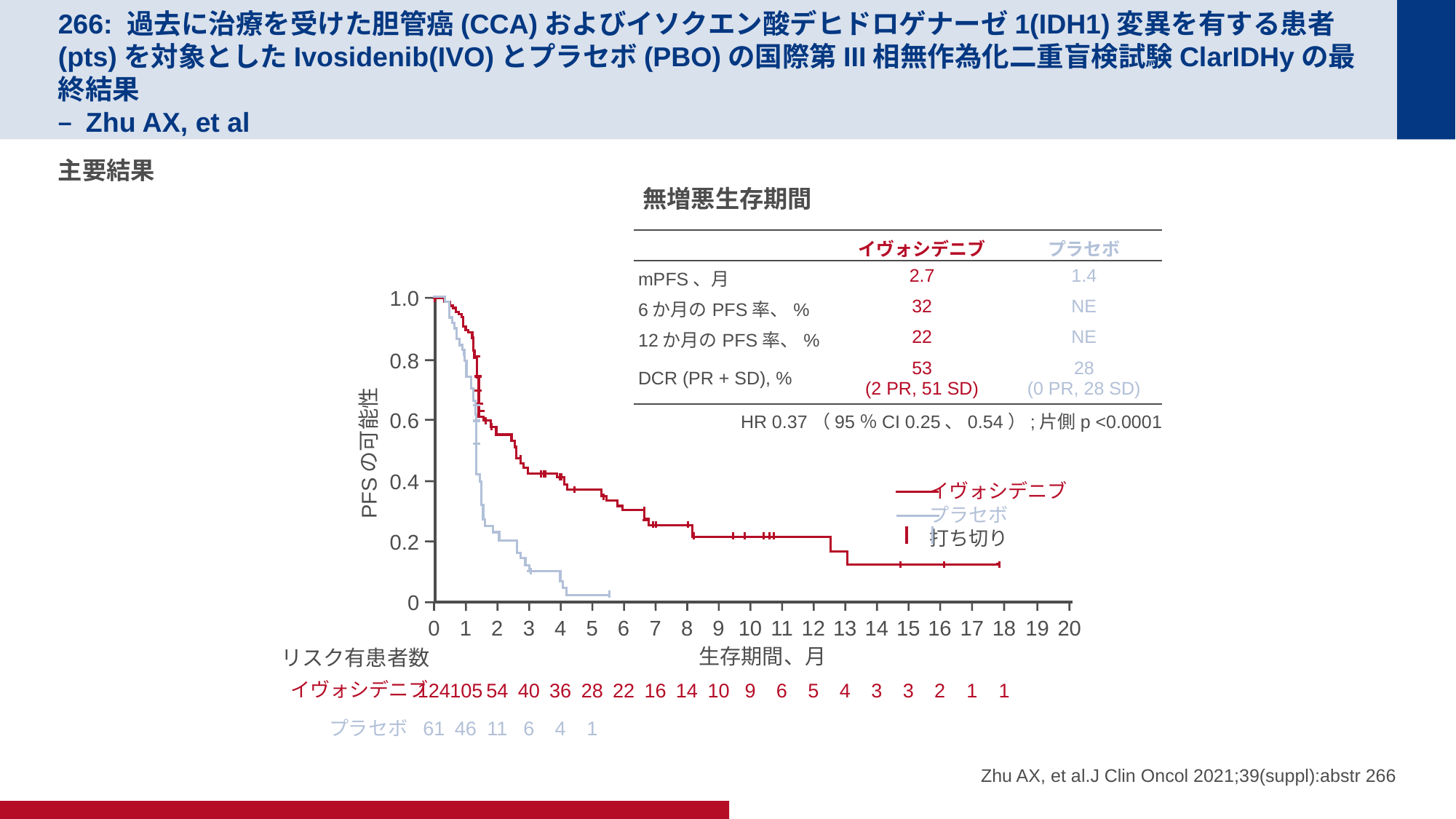

# 266: 過去に治療を受けた胆管癌(CCA)およびイソクエン酸デヒドロゲナーゼ1(IDH1)変異を有する患者(pts)を対象としたIvosidenib(IVO)とプラセボ(PBO)の国際第III相無作為化二重盲検試験ClarIDHyの最終結果 – Zhu AX, et al
主要結果
無増悪生存期間
|  | イヴォシデニブ | プラセボ |
| --- | --- | --- |
| mPFS、月 | 2.7 | 1.4 |
| 6か月のPFS率、% | 32 | NE |
| 12か月のPFS率、% | 22 | NE |
| DCR (PR + SD), % | 53 (2 PR, 51 SD) | 28 (0 PR, 28 SD) |
1.0

0.8

0.6

PFSの可能性
0.4

0.2

0

HR 0.37（95％CI 0.25、0.54）;片側p <0.0001
イヴォシデニブ
プラセボ
打ち切り

0
1
2
3
4
5
6
7
8
9
10
11
12
13
14
15

16
17
18

19
20
生存期間、月
リスク有患者数
イヴォシデニブ
124
105
54
40
36
28
22
16
14
10
9
6
5
4
3
3
2
1
1
プラセボ
61
46
11
6
4
1
Zhu AX, et al.J Clin Oncol 2021;39(suppl):abstr 266